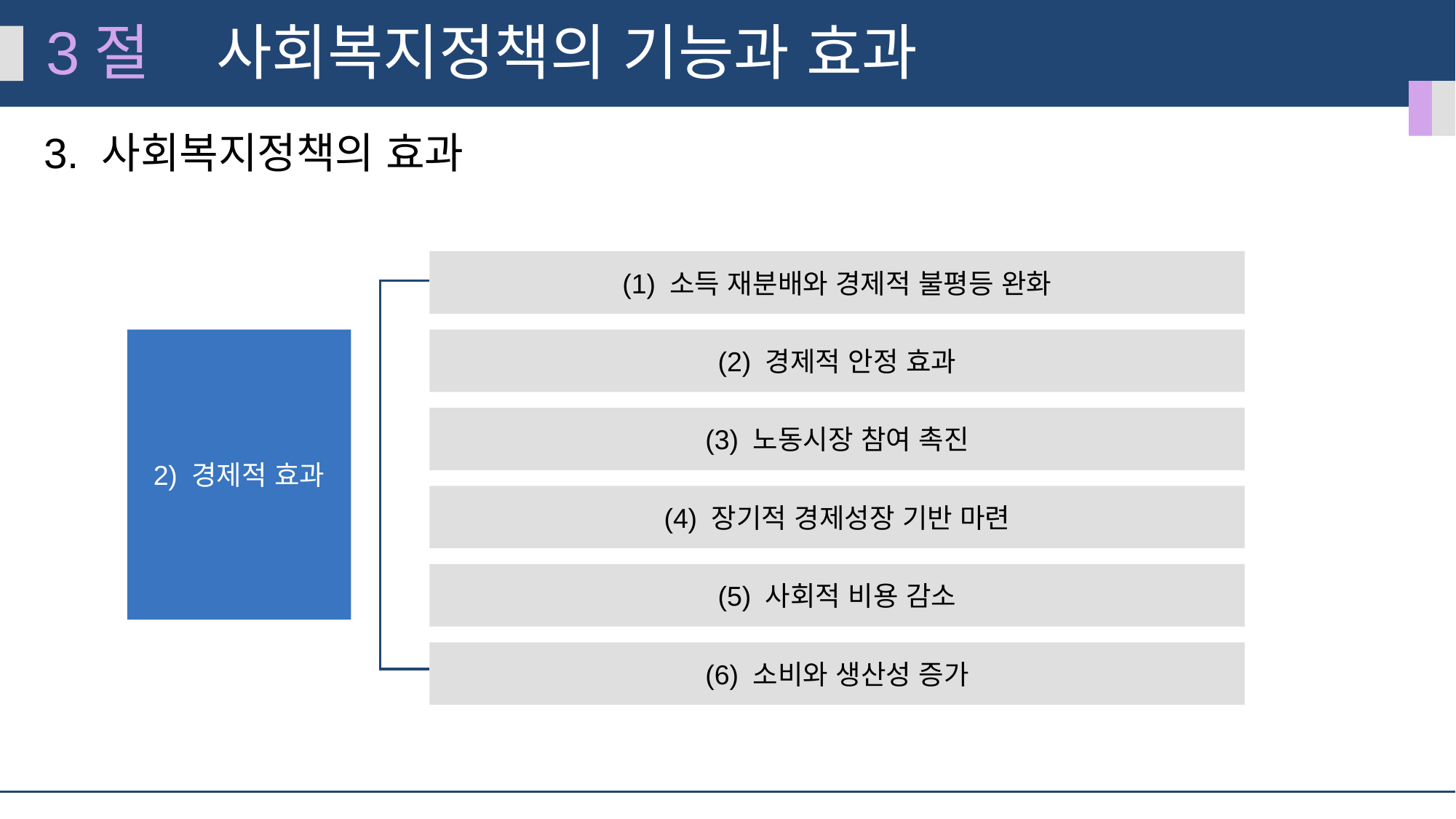

3절
사회복지정책의 기능과 효과
3. 사회복지정책의 효과
(1) 소득 재분배와 경제적 불평등 완화

2) 경제적 효과
(2) 경제적 안정 효과
(3) 노동시장 참여 촉진
(4) 장기적 경제성장 기반 마련
(5) 사회적 비용 감소
(6) 소비와 생산성 증가